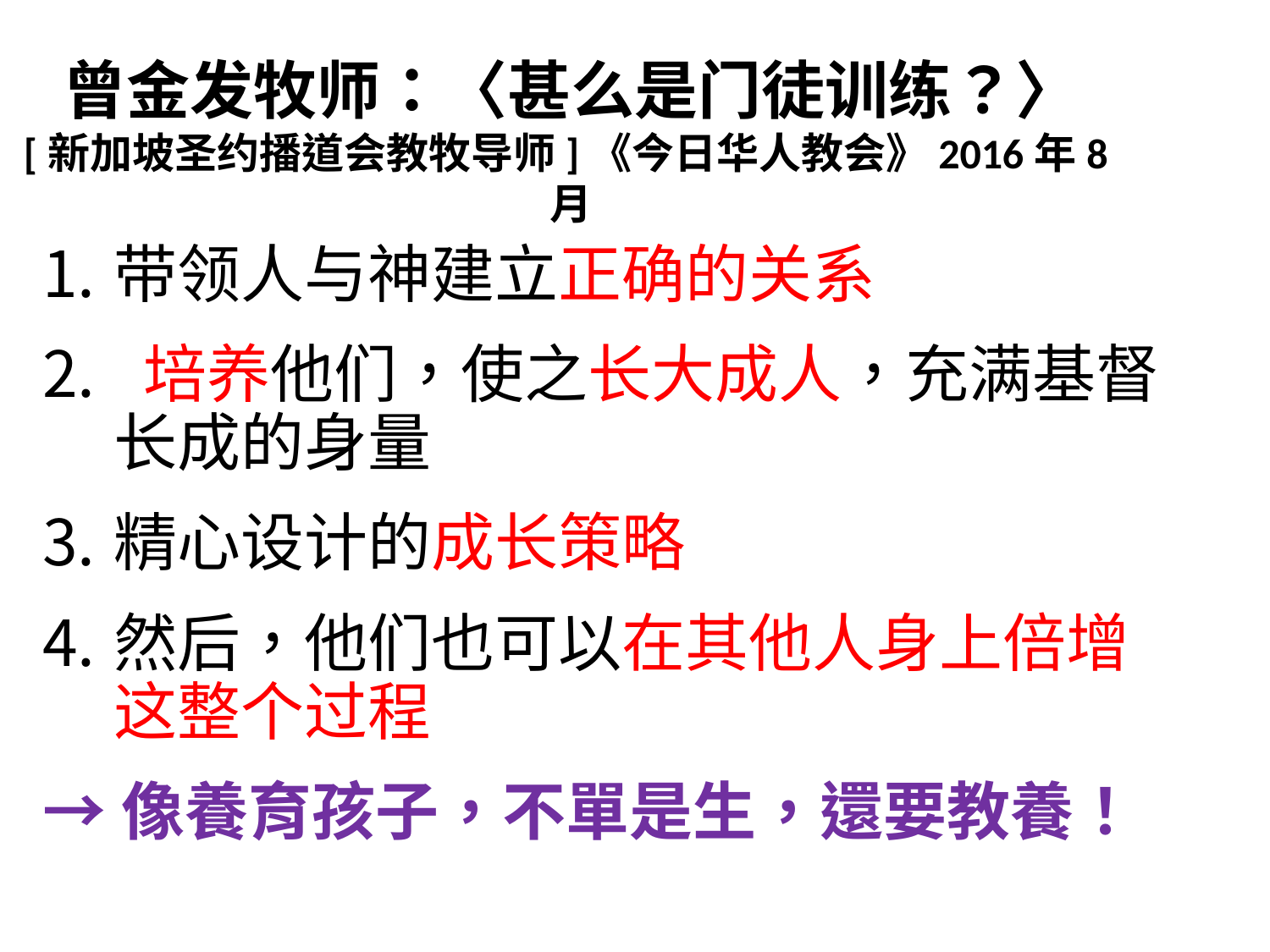

曾金发牧师：〈甚么是门徒训练？〉
[新加坡圣约播道会教牧导师]《今日华人教会》2016年8月
带领人与神建立正确的关系
 培养他们，使之长大成人，充满基督长成的身量
精心设计的成长策略
然后，他们也可以在其他人身上倍增这整个过程
→像養育孩子，不單是生，還要教養！